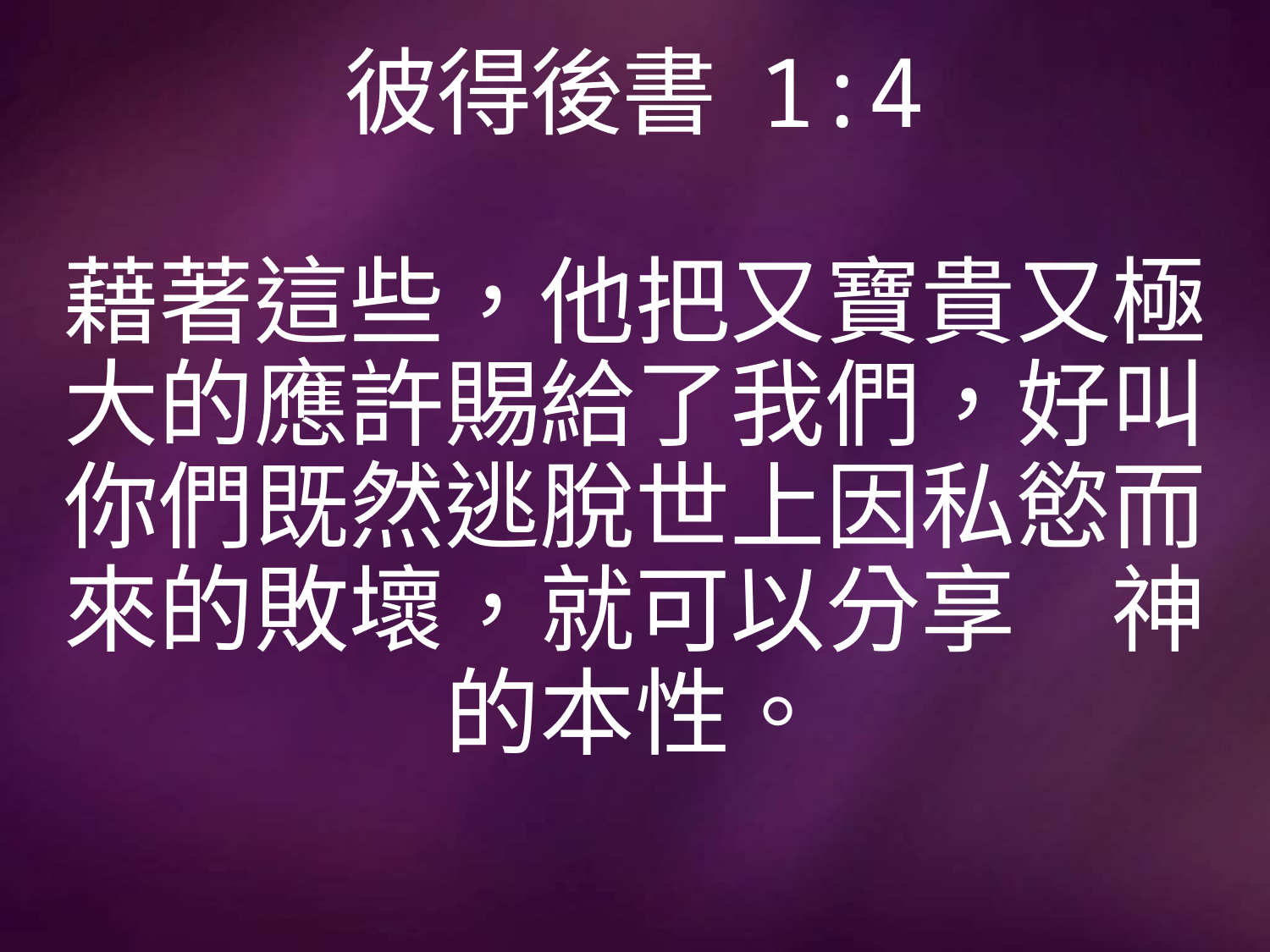

# 彼得後書 1:4
藉著這些，他把又寶貴又極大的應許賜給了我們，好叫你們既然逃脫世上因私慾而來的敗壞，就可以分享　神的本性。